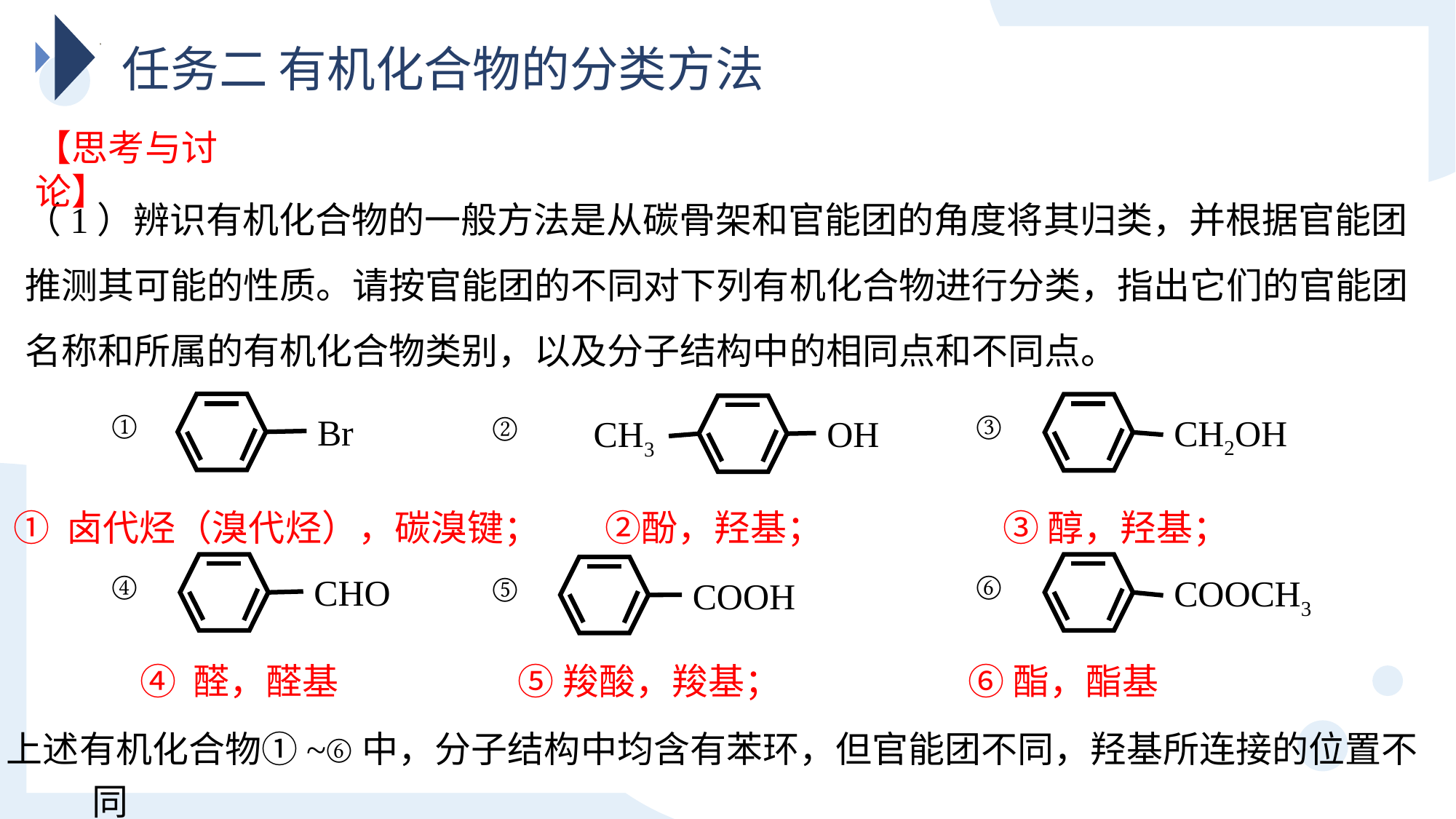

任务二 有机化合物的分类方法

【思考与讨论】
（1）辨识有机化合物的一般方法是从碳骨架和官能团的角度将其归类，并根据官能团推测其可能的性质。请按官能团的不同对下列有机化合物进行分类，指出它们的官能团名称和所属的有机化合物类别，以及分子结构中的相同点和不同点。

①
Br

③
CH2OH

②
CH3
OH
① 卤代烃（溴代烃），碳溴键；        ②酚，羟基；                      ③ 醇，羟基；

⑥
COOCH3

④
CHO

⑤
COOH
④ 醛，醛基                      ⑤ 羧酸，羧基；                       ⑥ 酯，酯基
上述有机化合物①~⑥中，分子结构中均含有苯环，但官能团不同，羟基所连接的位置不同